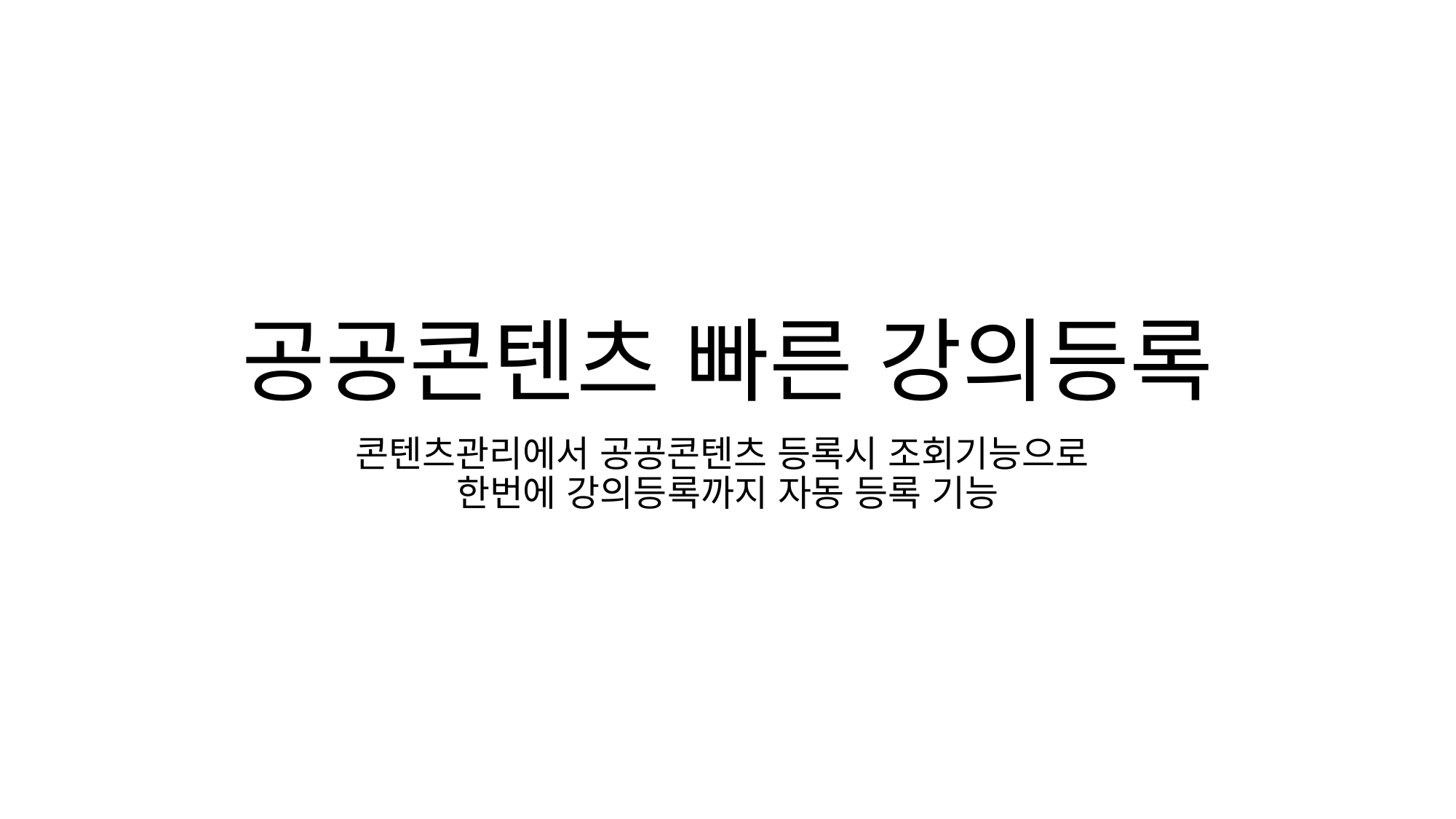

# 공공콘텐츠 빠른 강의등록
콘텐츠관리에서 공공콘텐츠 등록시 조회기능으로
한번에 강의등록까지 자동 등록 기능